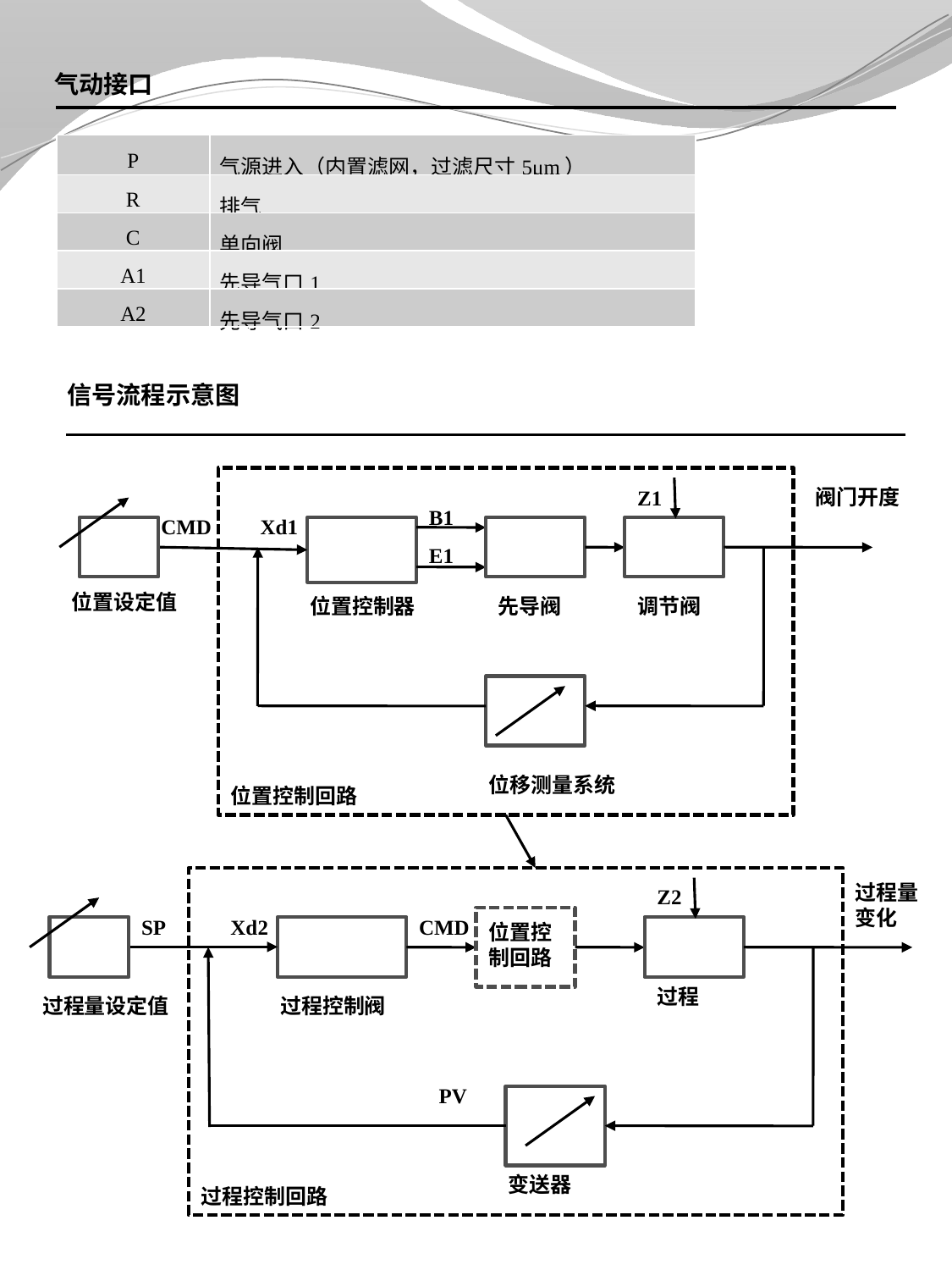

气动接口
| P | 气源进入（内置滤网，过滤尺寸5μm） |
| --- | --- |
| R | 排气 |
| C | 单向阀 |
| A1 | 先导气口1 |
| A2 | 先导气口2 |
信号流程示意图

Z1
B1
CMD
Xd1

E1
位置设定值
位置控制器
先导阀
调节阀

位移测量系统
位置控制回路
阀门开度

过程量
变化
Z2
SP
Xd2
CMD

位置控制回路

过程
过程量设定值
过程控制阀
PV

变送器
过程控制回路